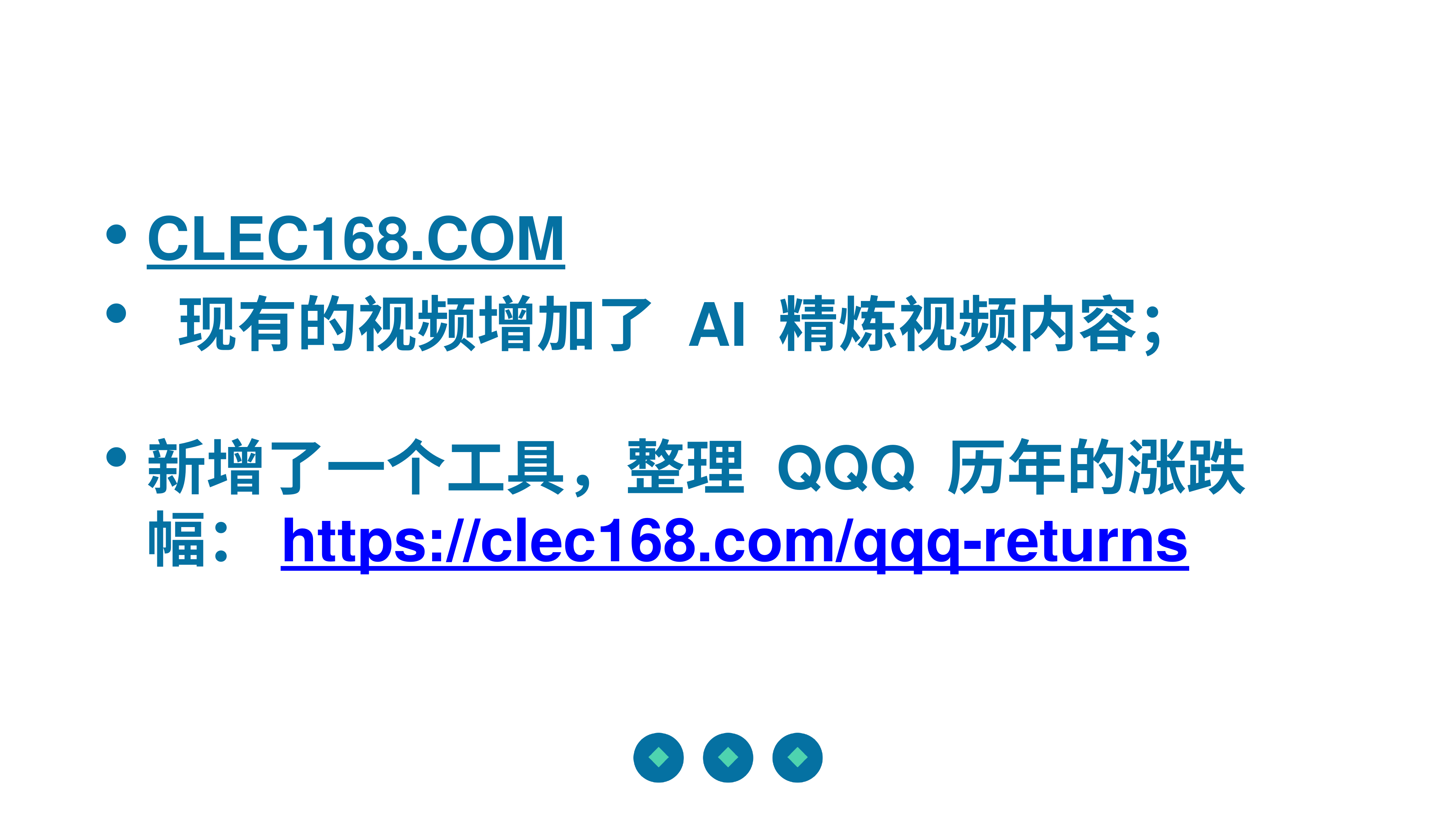

CLEC168.COM
 现有的视频增加了 AI 精炼视频内容；

新增了一个工具，整理 QQQ 历年的涨跌幅：https://clec168.com/qqq-returns